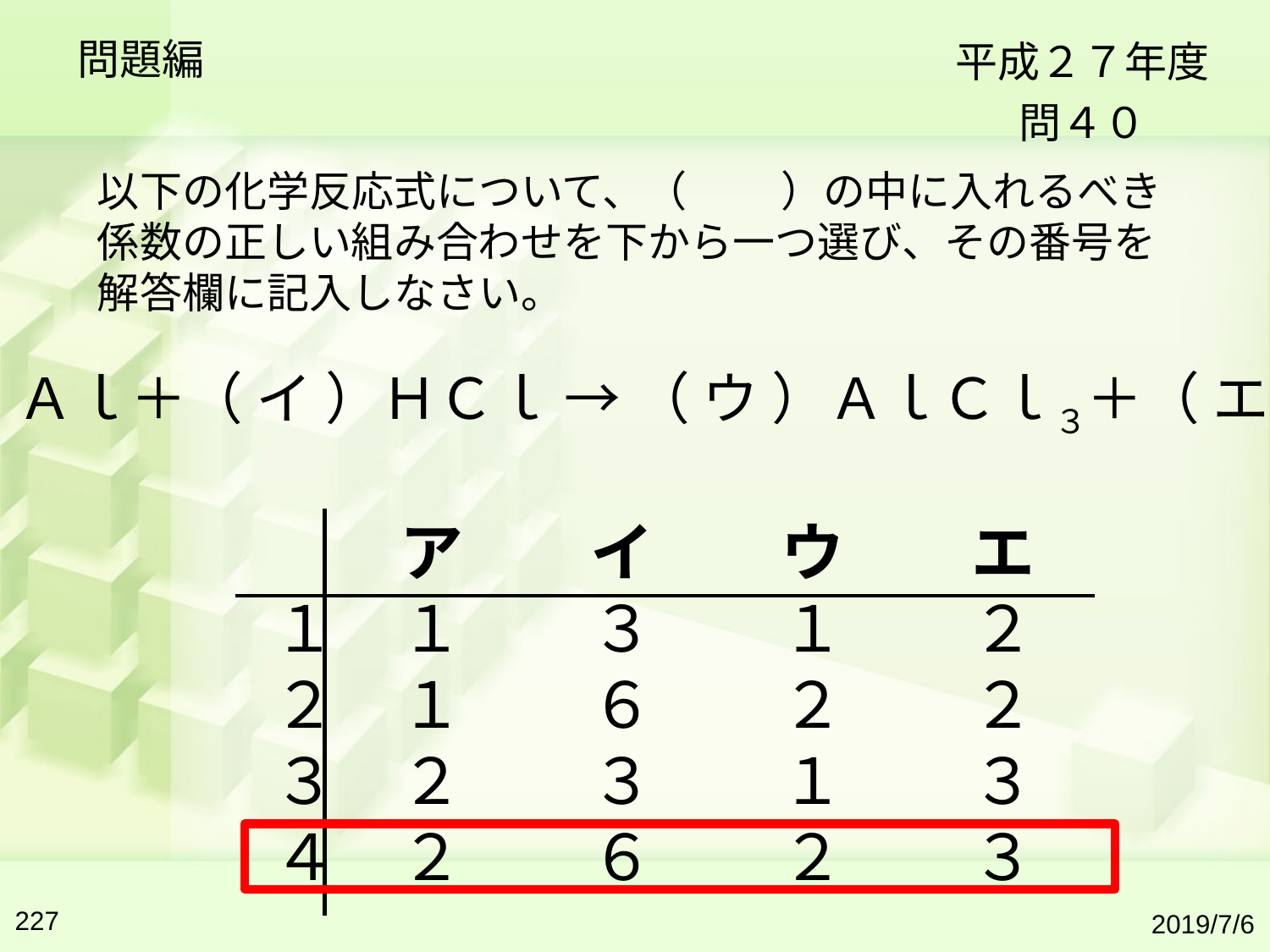

問題編
平成２７年度
問４０
以下の化学反応式について、（ 　　）の中に入れるべき係数の正しい組み合わせを下から一つ選び、その番号を解答欄に記入しなさい。
（ ア ）Ａｌ＋（ イ ）ＨＣｌ → （ ウ ）ＡｌＣｌ３＋（ エ ）Ｈ２
　　ア　　イ　　ウ　　エ
１　１　　３　　１　　２
２　１　　６　　２　　２
３　２　　３　　１　　３
４　２　　６　　２　　３

227
2019/7/6